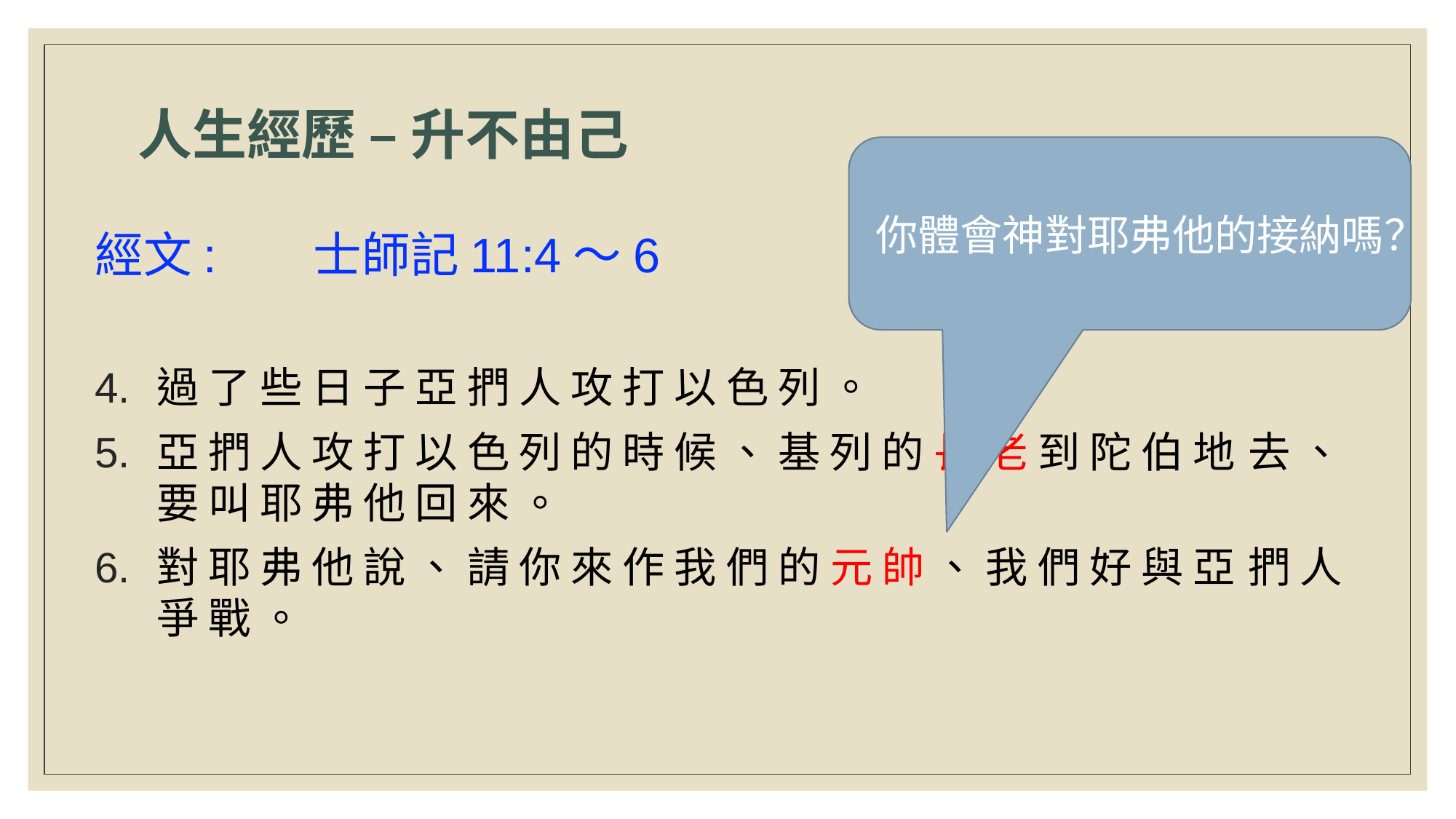

# 人生經歷 – 升不由己
你體會神對耶弗他的接納嗎？
經文: 	士師記11:4～6

過 了 些 日 子 亞 捫 人 攻 打 以 色 列 。
亞 捫 人 攻 打 以 色 列 的 時 候 、 基 列 的 長 老 到 陀 伯 地 	去 、 要 叫 耶 弗 他 回 來 。
對 耶 弗 他 說 、 請 你 來 作 我 們 的 元 帥 、 我 們 好 與 亞 	捫 人 爭 戰 。